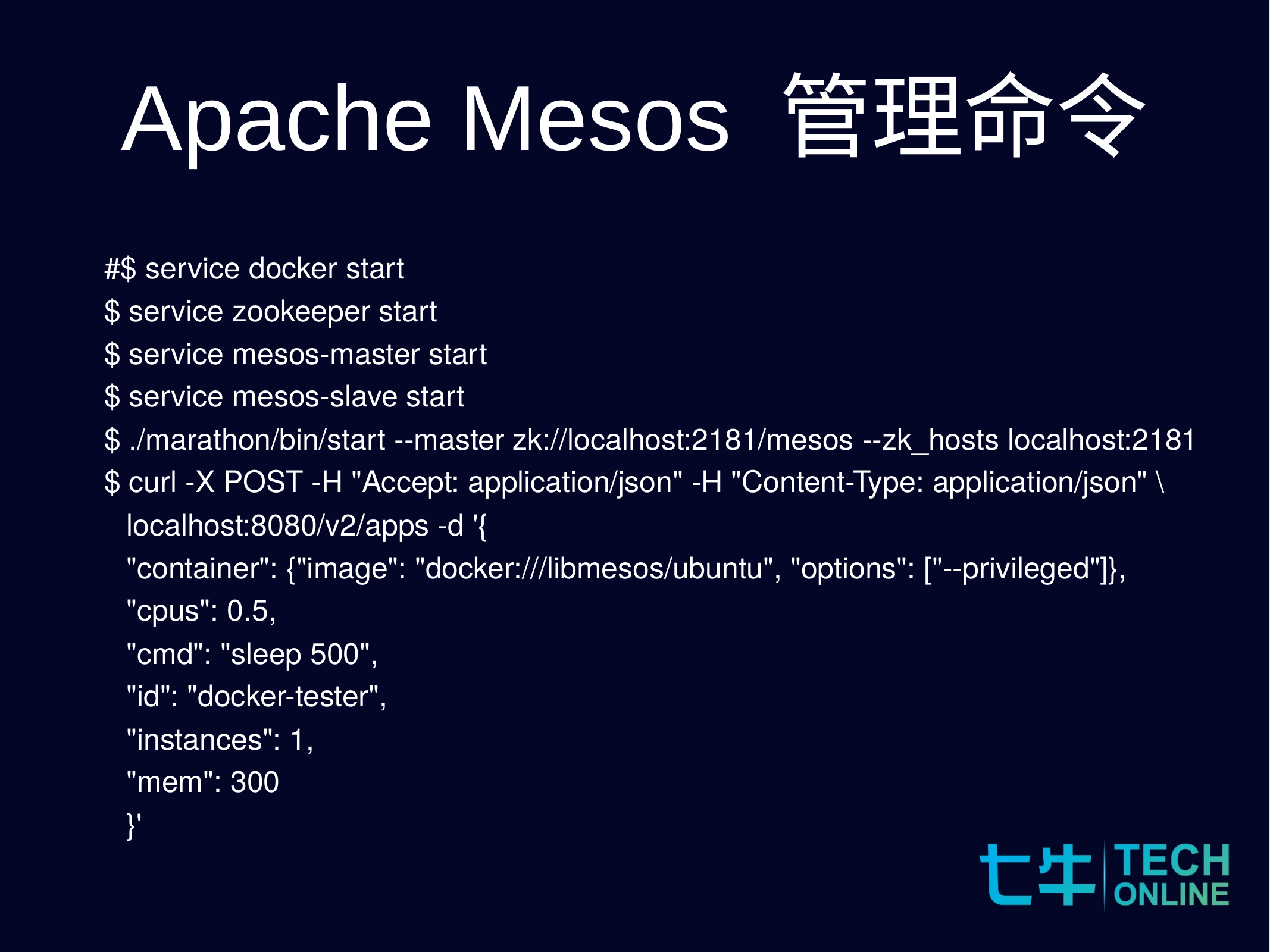

Apache Mesos 管理命令
#$ service docker start
$ service zookeeper start
$ service mesos-master start
$ service mesos-slave start
$ ./marathon/bin/start --master zk://localhost:2181/mesos --zk_hosts localhost:2181
$ curl -X POST -H "Accept: application/json" -H "Content-Type: application/json" \
localhost:8080/v2/apps -d '{
"container": {"image": "docker:///libmesos/ubuntu", "options": ["--privileged"]},
"cpus": 0.5,
"cmd": "sleep 500",
"id": "docker-tester",
"instances": 1,
"mem": 300
}'